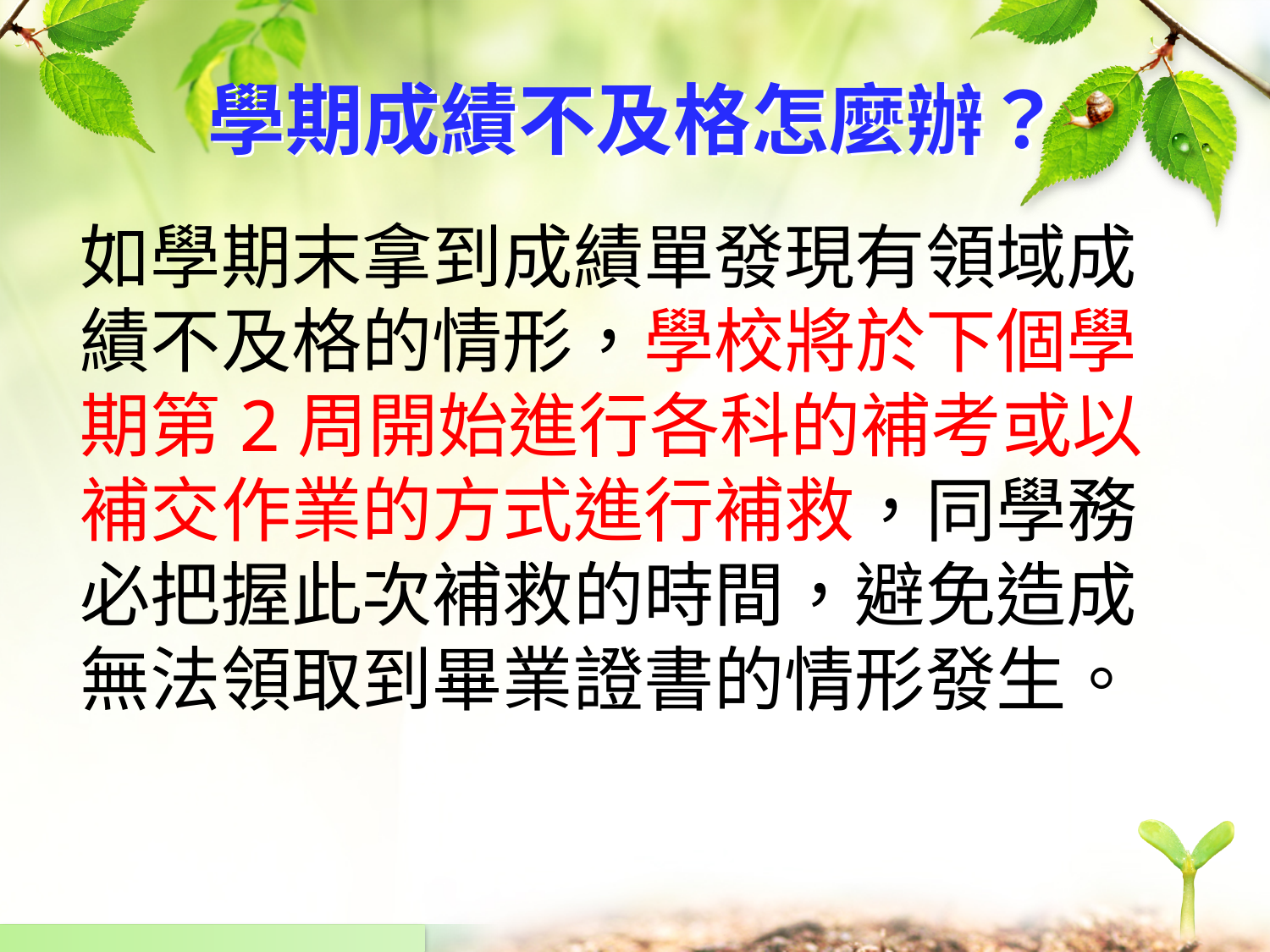

# 學期成績不及格怎麼辦？
如學期末拿到成績單發現有領域成績不及格的情形，學校將於下個學期第2周開始進行各科的補考或以補交作業的方式進行補救，同學務必把握此次補救的時間，避免造成無法領取到畢業證書的情形發生。